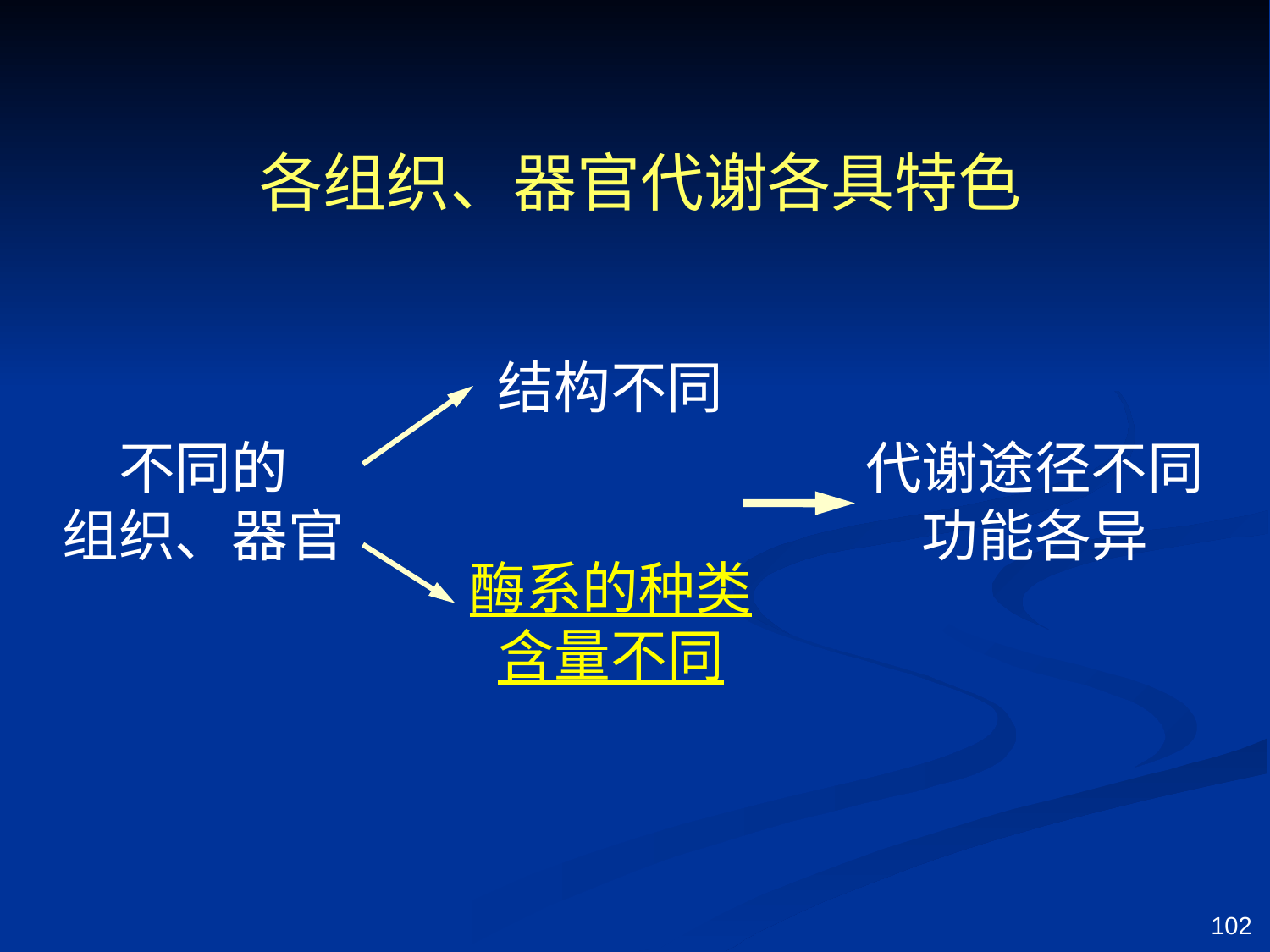

各组织、器官代谢各具特色
结构不同

不同的
组织、器官
代谢途径不同
功能各异

酶系的种类含量不同
102